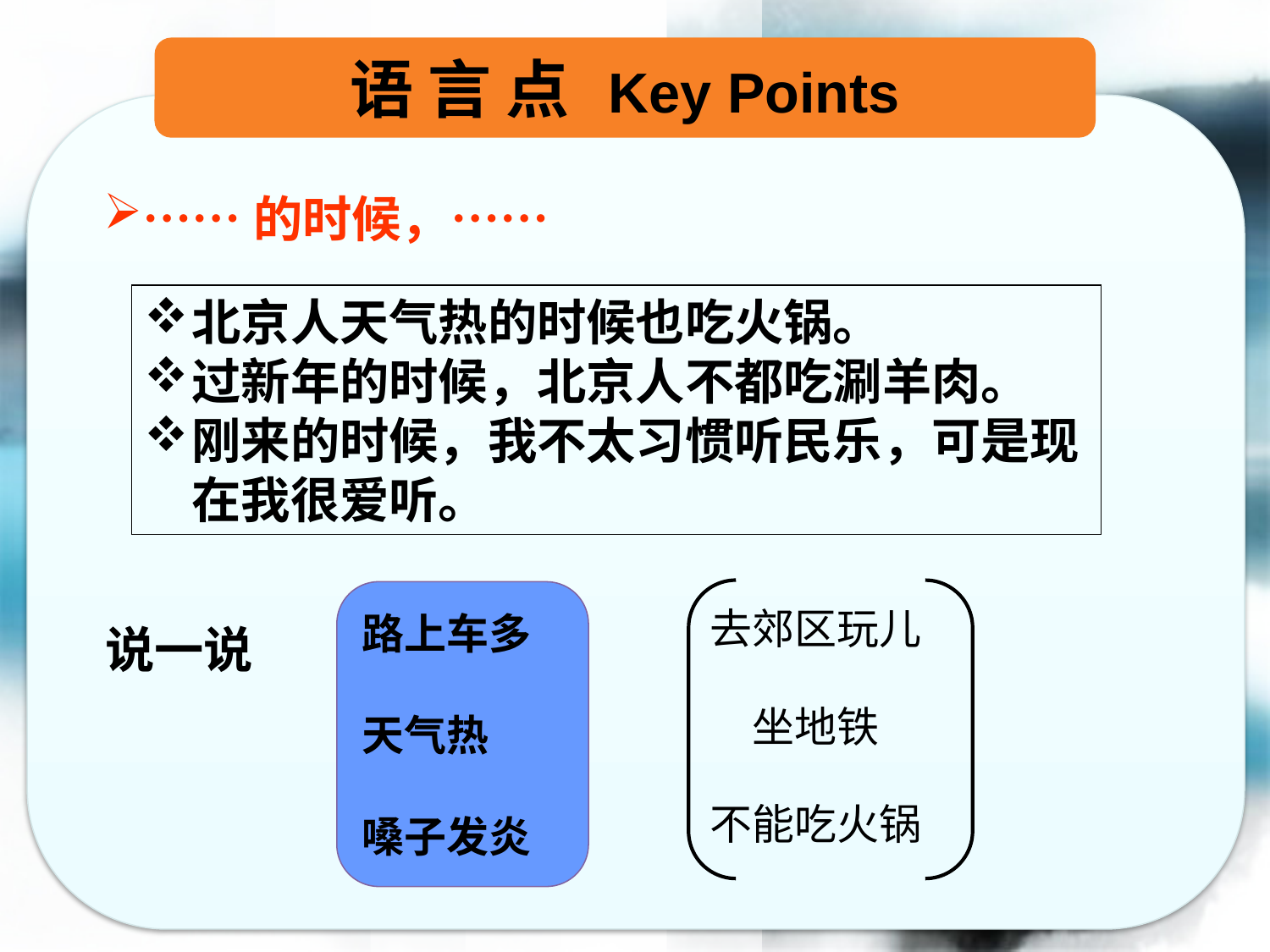

语 言 点  Key Points

……的时候，……
北京人天气热的时候也吃火锅。
过新年的时候，北京人不都吃涮羊肉。
刚来的时候，我不太习惯听民乐，可是现在我很爱听。

路上车多

天气热

嗓子发炎
去郊区玩儿

坐地铁

不能吃火锅
说一说